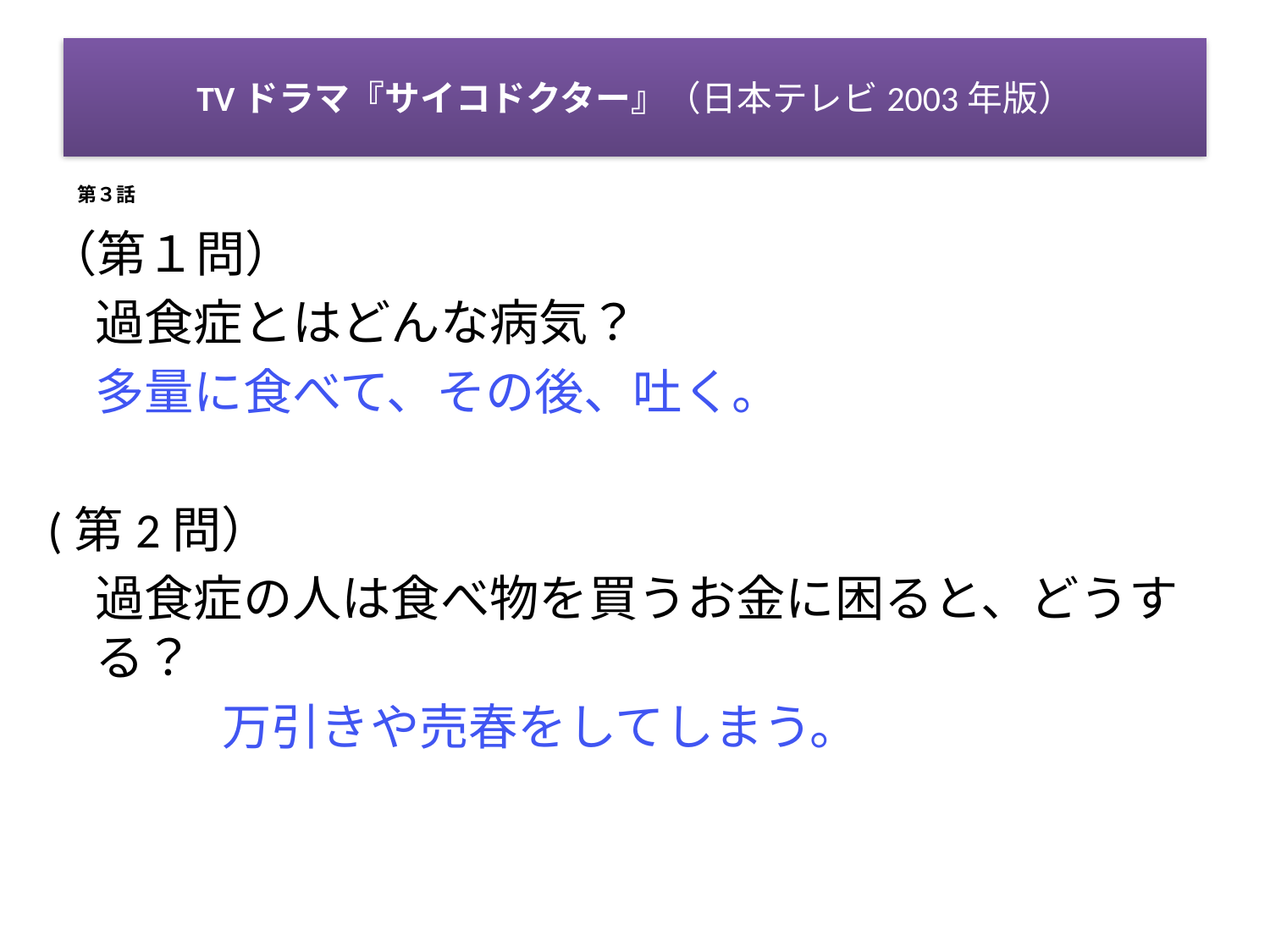

# TVドラマ『サイコドクター』（日本テレビ2003年版）
第３話
（第１問）
	過食症とはどんな病気？
	多量に食べて、その後、吐く。

(第2問）
	過食症の人は食べ物を買うお金に困ると、どうする？
　	万引きや売春をしてしまう。